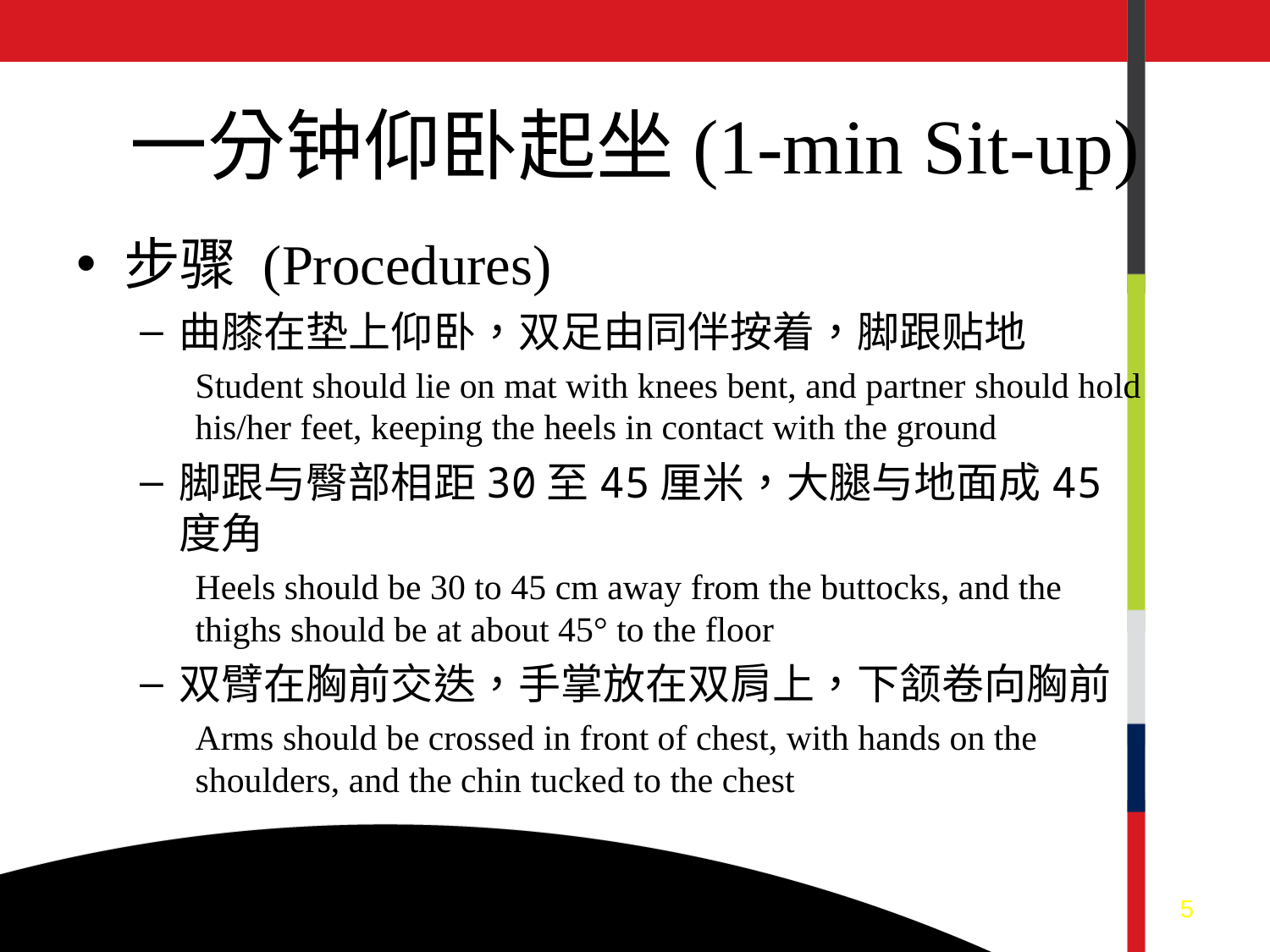

# 一分钟仰卧起坐(1-min Sit-up)
步骤 (Procedures)
曲膝在垫上仰卧，双足由同伴按着，脚跟贴地
Student should lie on mat with knees bent, and partner should hold his/her feet, keeping the heels in contact with the ground
脚跟与臀部相距30至45厘米，大腿与地面成45度角
Heels should be 30 to 45 cm away from the buttocks, and the thighs should be at about 45° to the floor
双臂在胸前交迭，手掌放在双肩上，下颔卷向胸前
Arms should be crossed in front of chest, with hands on the shoulders, and the chin tucked to the chest

5